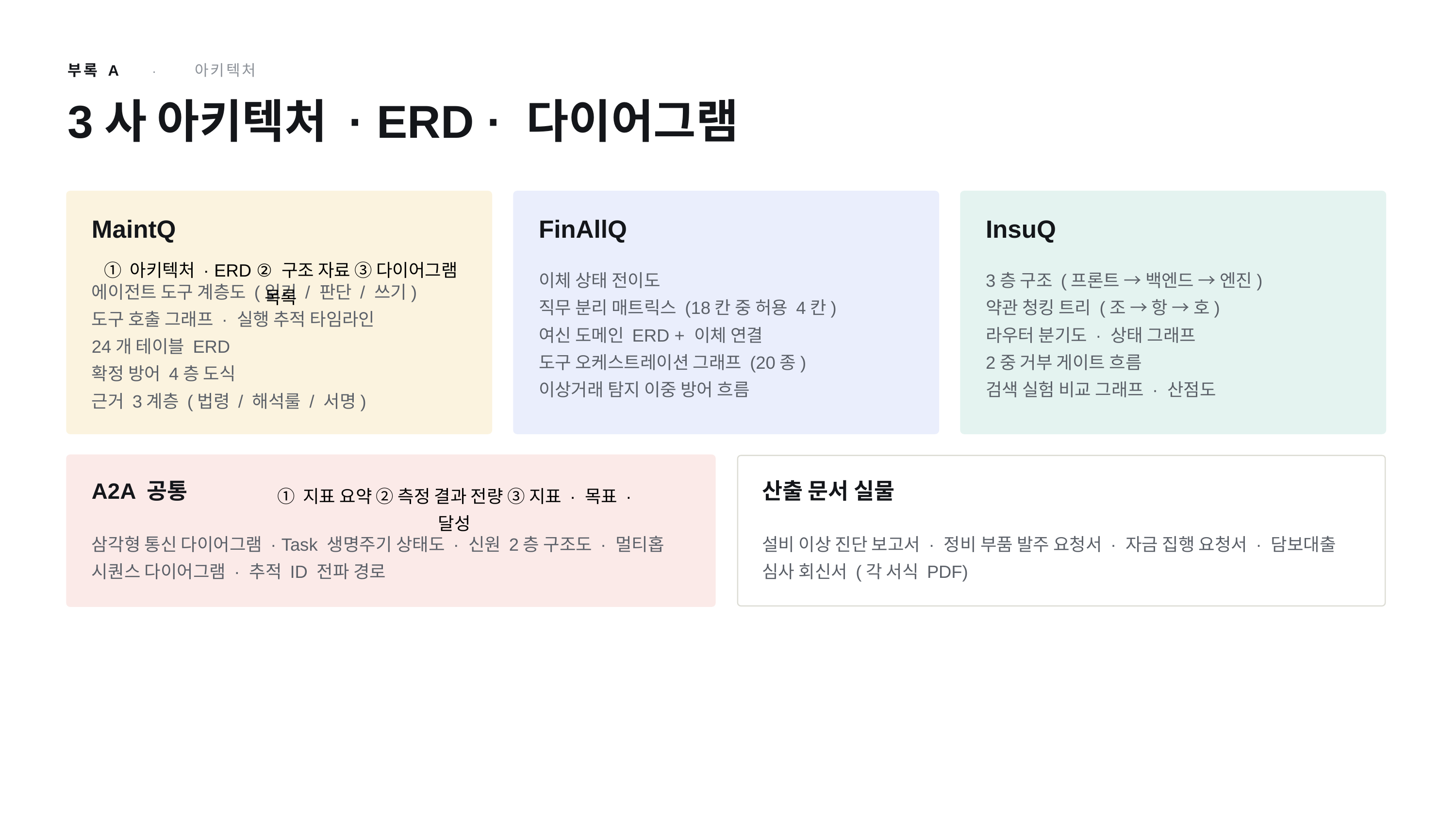

부록 A   ·   아키텍처
3사 아키텍처 · ERD · 다이어그램

MaintQ
FinAllQ
InsuQ
① 아키텍처 · ERD ② 구조 자료 ③ 다이어그램 목록
이체 상태 전이도
직무 분리 매트릭스 (18칸 중 허용 4칸)
여신 도메인 ERD + 이체 연결
도구 오케스트레이션 그래프 (20종)
이상거래 탐지 이중 방어 흐름
3층 구조 (프론트 → 백엔드 → 엔진)
약관 청킹 트리 (조 → 항 → 호)
라우터 분기도 · 상태 그래프
2중 거부 게이트 흐름
검색 실험 비교 그래프 · 산점도
에이전트 도구 계층도 (읽기 / 판단 / 쓰기)
도구 호출 그래프 · 실행 추적 타임라인
24개 테이블 ERD
확정 방어 4층 도식
근거 3계층 (법령 / 해석룰 / 서명)

A2A 공통
산출 문서 실물
① 지표 요약 ② 측정 결과 전량 ③ 지표 · 목표 · 달성
삼각형 통신 다이어그램 · Task 생명주기 상태도 · 신원 2층 구조도 · 멀티홉 시퀀스 다이어그램 · 추적 ID 전파 경로
설비 이상 진단 보고서 · 정비 부품 발주 요청서 · 자금 집행 요청서 · 담보대출 심사 회신서 (각 서식 PDF)